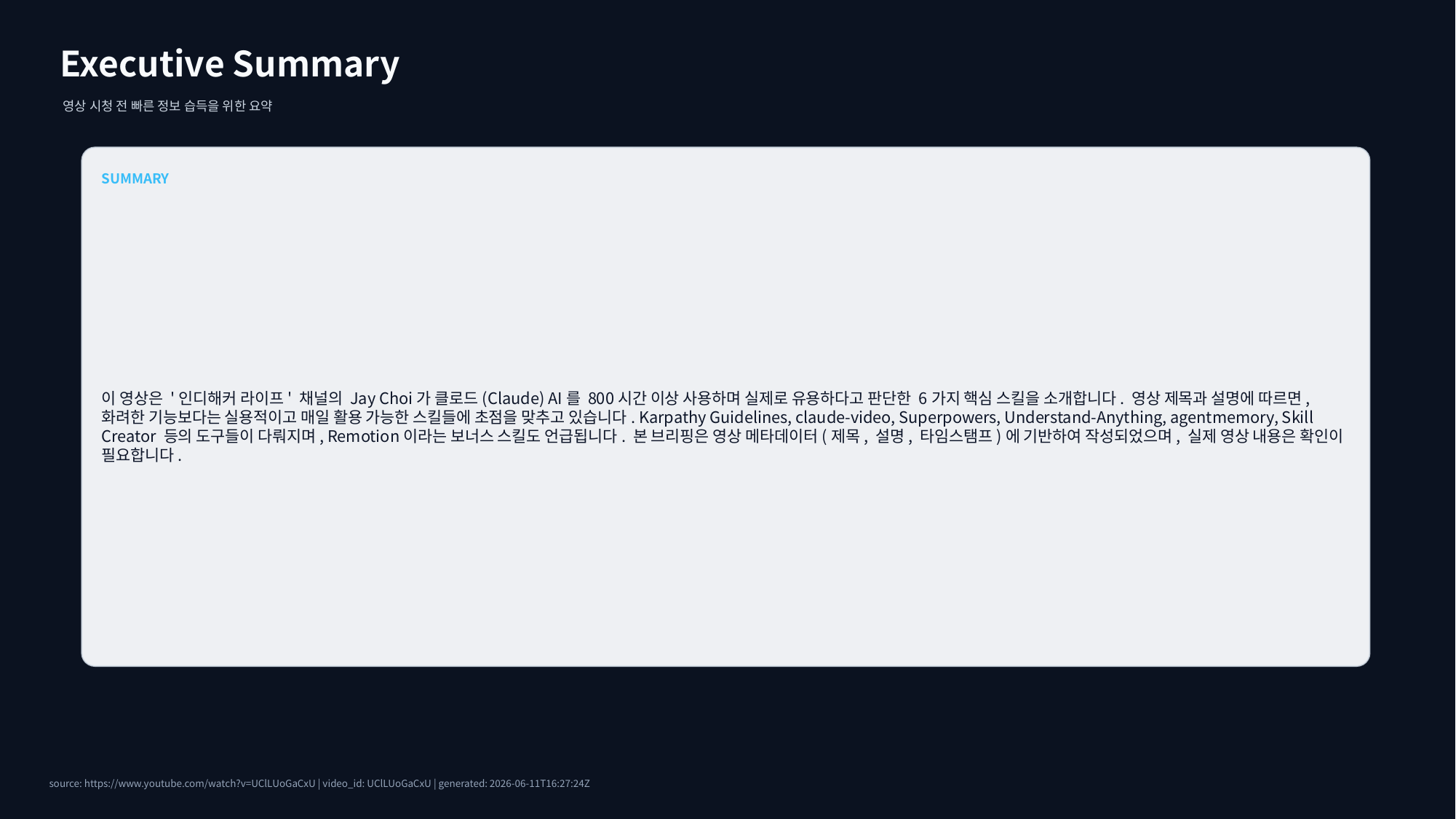

Executive Summary
영상 시청 전 빠른 정보 습득을 위한 요약

SUMMARY
이 영상은 '인디해커 라이프' 채널의 Jay Choi가 클로드(Claude) AI를 800시간 이상 사용하며 실제로 유용하다고 판단한 6가지 핵심 스킬을 소개합니다. 영상 제목과 설명에 따르면, 화려한 기능보다는 실용적이고 매일 활용 가능한 스킬들에 초점을 맞추고 있습니다. Karpathy Guidelines, claude-video, Superpowers, Understand-Anything, agentmemory, Skill Creator 등의 도구들이 다뤄지며, Remotion이라는 보너스 스킬도 언급됩니다. 본 브리핑은 영상 메타데이터(제목, 설명, 타임스탬프)에 기반하여 작성되었으며, 실제 영상 내용은 확인이 필요합니다.
source: https://www.youtube.com/watch?v=UClLUoGaCxU | video_id: UClLUoGaCxU | generated: 2026-06-11T16:27:24Z